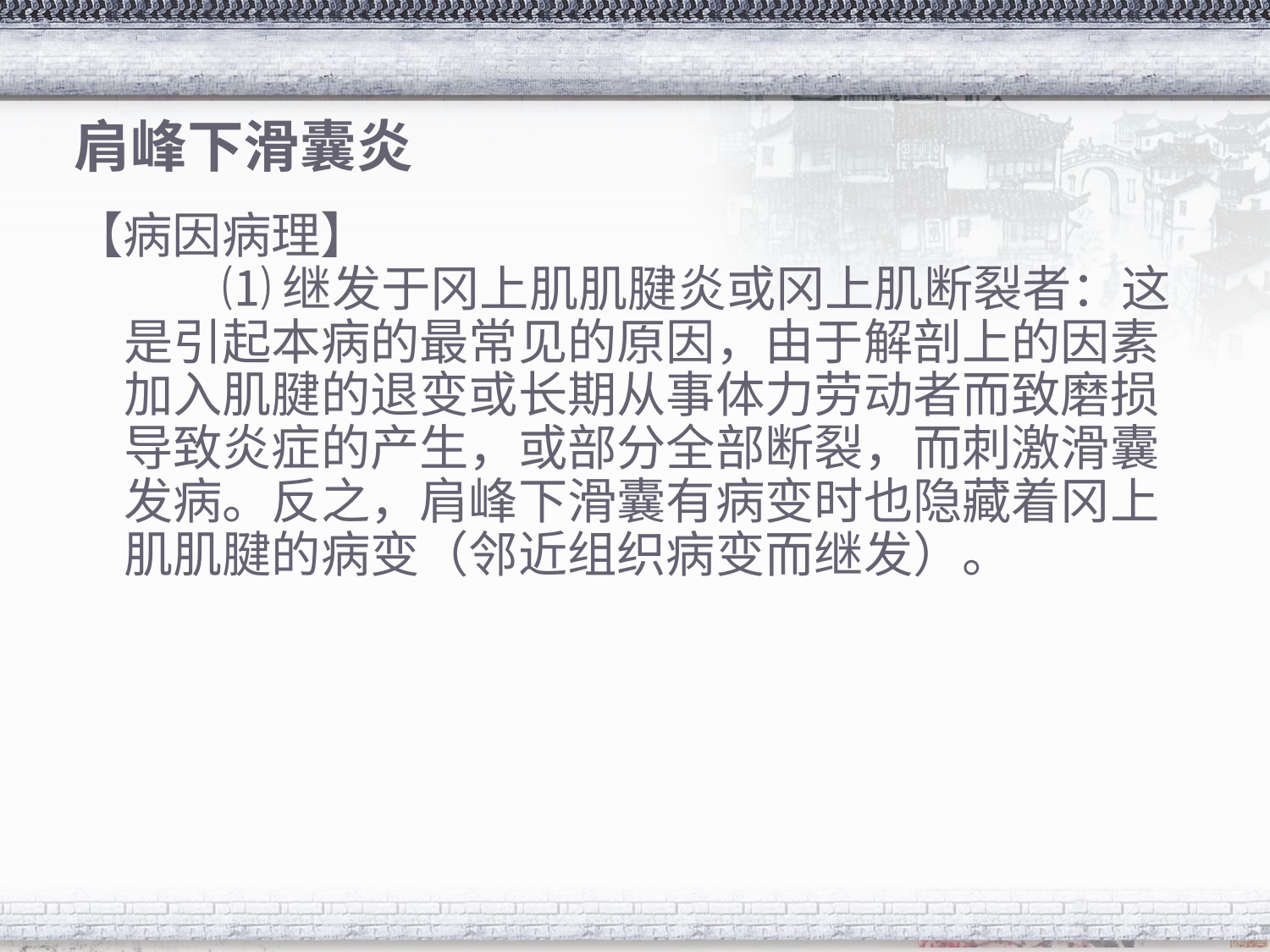

# 肩峰下滑囊炎
【病因病理】
　　⑴ 继发于冈上肌肌腱炎或冈上肌断裂者：这是引起本病的最常见的原因，由于解剖上的因素加入肌腱的退变或长期从事体力劳动者而致磨损导致炎症的产生，或部分全部断裂，而刺激滑囊发病。反之，肩峰下滑囊有病变时也隐藏着冈上肌肌腱的病变（邻近组织病变而继发）。